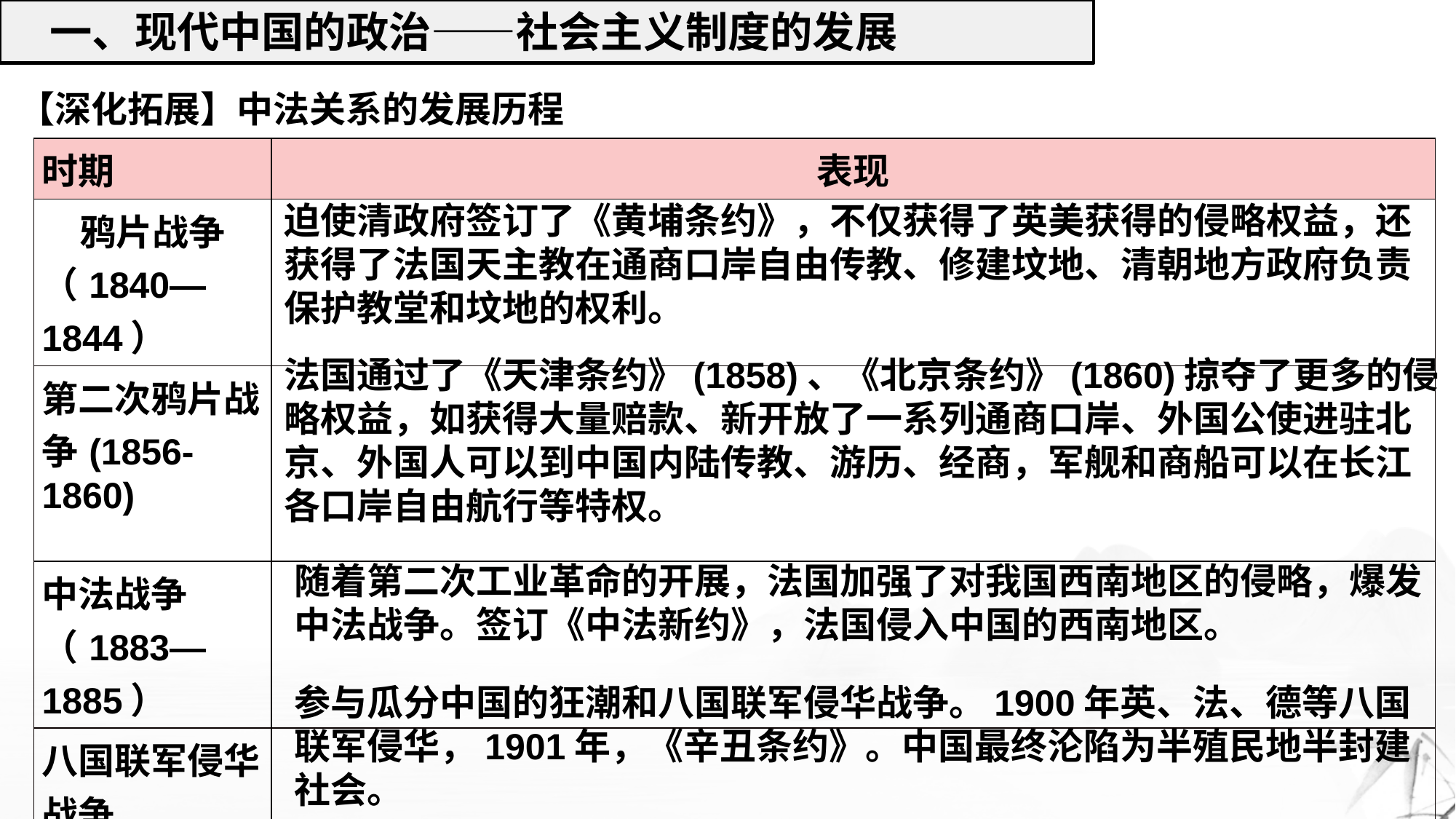

一、现代中国的政治——社会主义制度的发展
【深化拓展】中法关系的发展历程

| 时期 | 表现 |
| --- | --- |
| 鸦片战争 （1840—1844） |  |
| 第二次鸦片战争(1856-1860) |  |
| 中法战争（1883—1885） |  |
| 八国联军侵华战争 （1900—1901） |  |
迫使清政府签订了《黄埔条约》，不仅获得了英美获得的侵略权益，还获得了法国天主教在通商口岸自由传教、修建坟地、清朝地方政府负责保护教堂和坟地的权利。
法国通过了《天津条约》(1858)、《北京条约》(1860)掠夺了更多的侵略权益，如获得大量赔款、新开放了一系列通商口岸、外国公使进驻北京、外国人可以到中国内陆传教、游历、经商，军舰和商船可以在长江各口岸自由航行等特权。
随着第二次工业革命的开展，法国加强了对我国西南地区的侵略，爆发中法战争。签订《中法新约》，法国侵入中国的西南地区。
参与瓜分中国的狂潮和八国联军侵华战争。1900年英、法、德等八国联军侵华，1901年，《辛丑条约》。中国最终沦陷为半殖民地半封建社会。